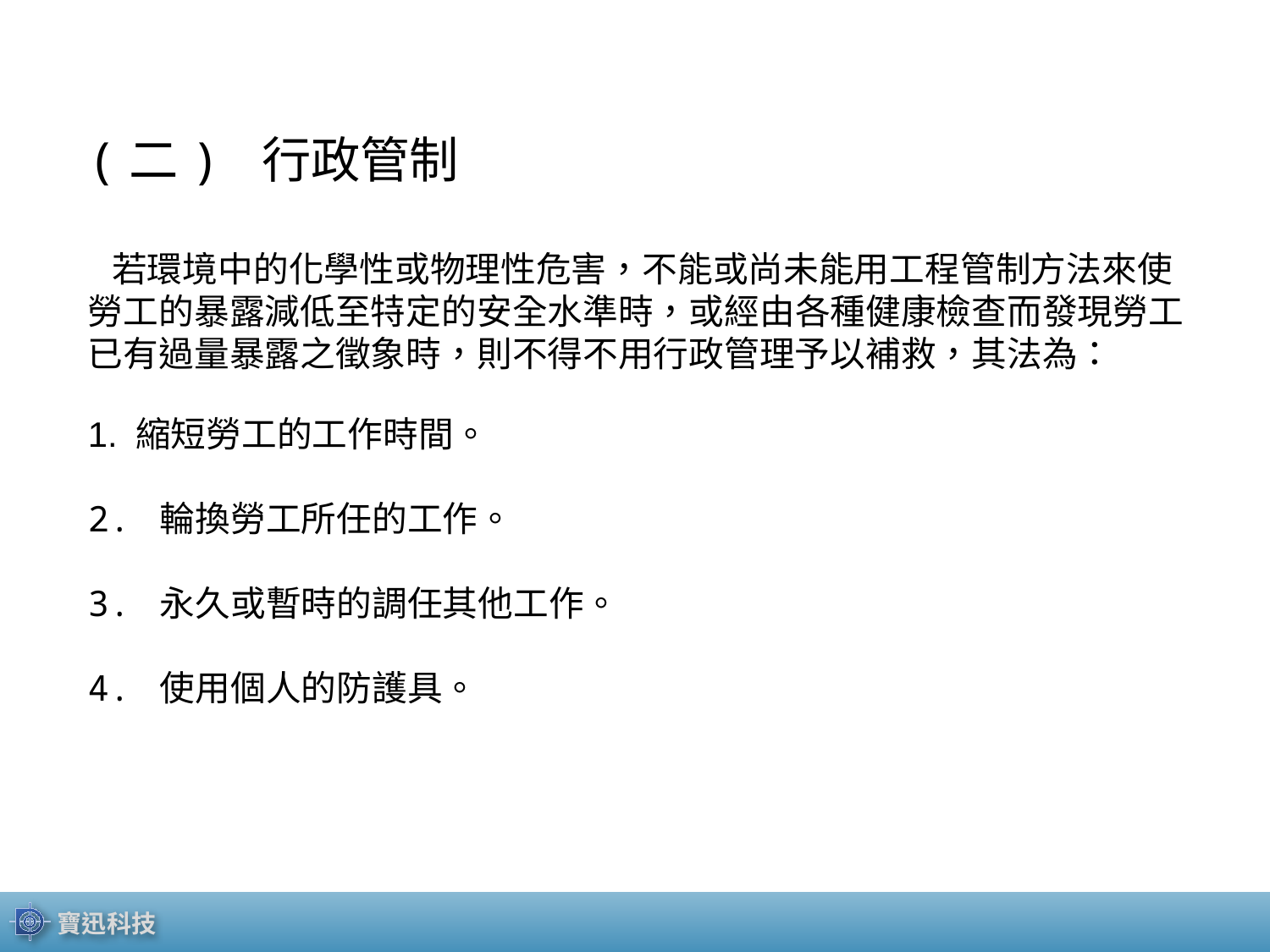

(二) 行政管制

  若環境中的化學性或物理性危害，不能或尚未能用工程管制方法來使 勞工的暴露減低至特定的安全水準時，或經由各種健康檢查而發現勞工已有過量暴露之徵象時，則不得不用行政管理予以補救，其法為：

縮短勞工的工作時間。

2. 輪換勞工所任的工作。

3. 永久或暫時的調任其他工作。

4. 使用個人的防護具。